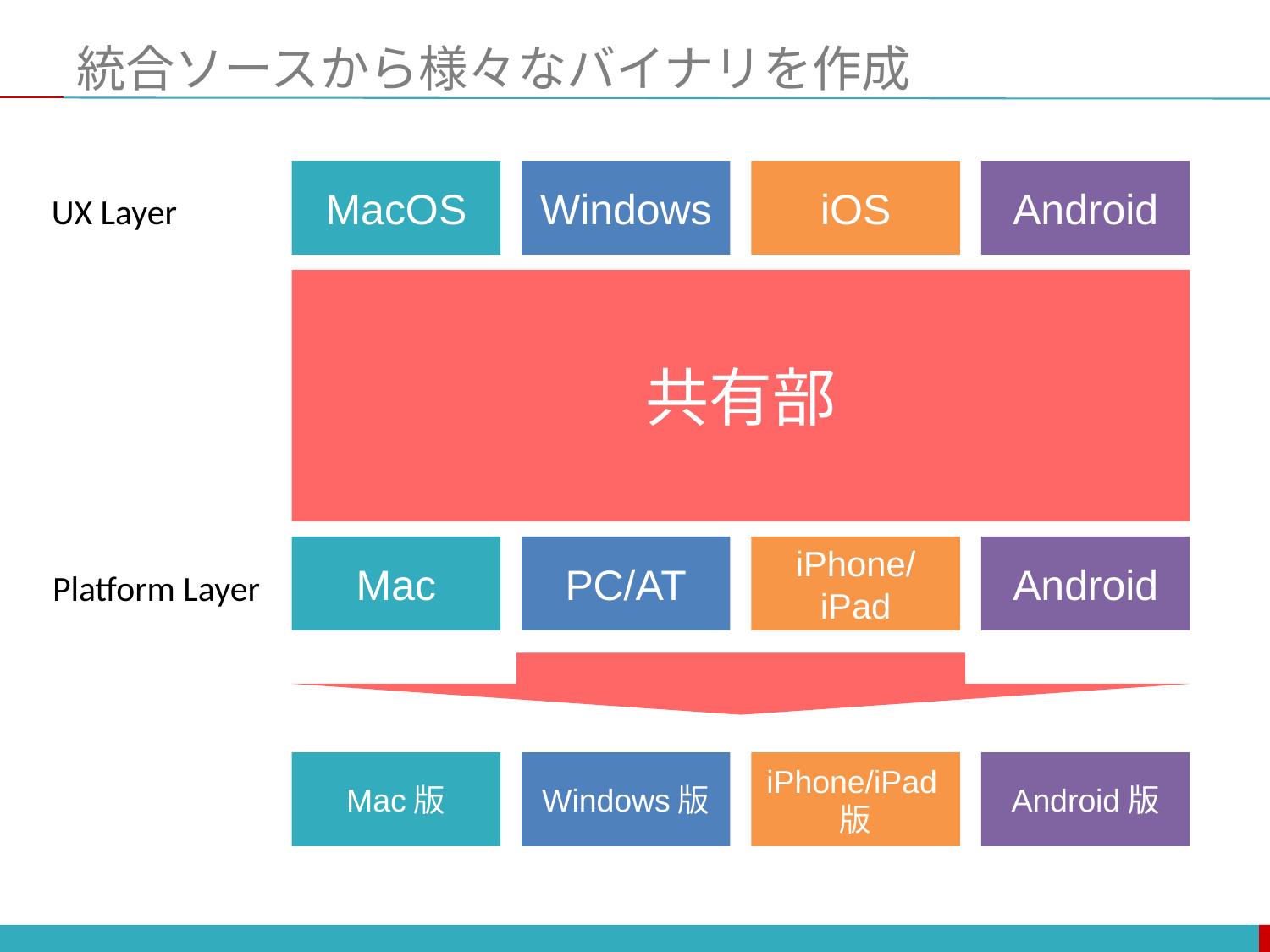

# 統合ソースから様々なバイナリを作成
MacOS
Windows
iOS
Android
UX Layer
共有部
Mac
PC/AT
iPhone/iPad
Android
Platform Layer

Mac版
Windows版
iPhone/iPad版
Android版